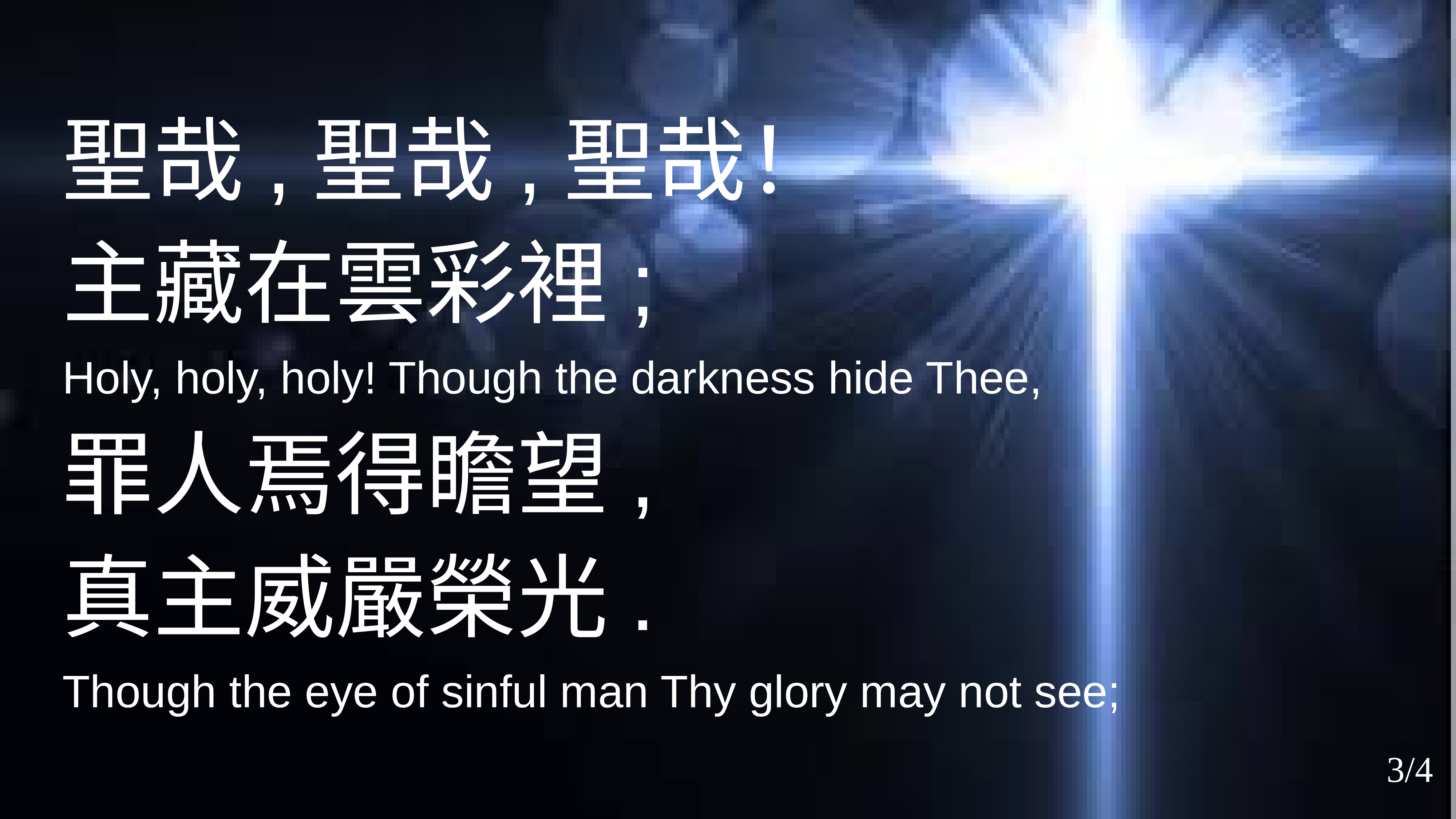

聖哉,聖哉,聖哉！
主藏在雲彩裡;
Holy, holy, holy! Though the darkness hide Thee,
罪人焉得瞻望,
真主威嚴榮光.
Though the eye of sinful man Thy glory may not see;
#
3/4